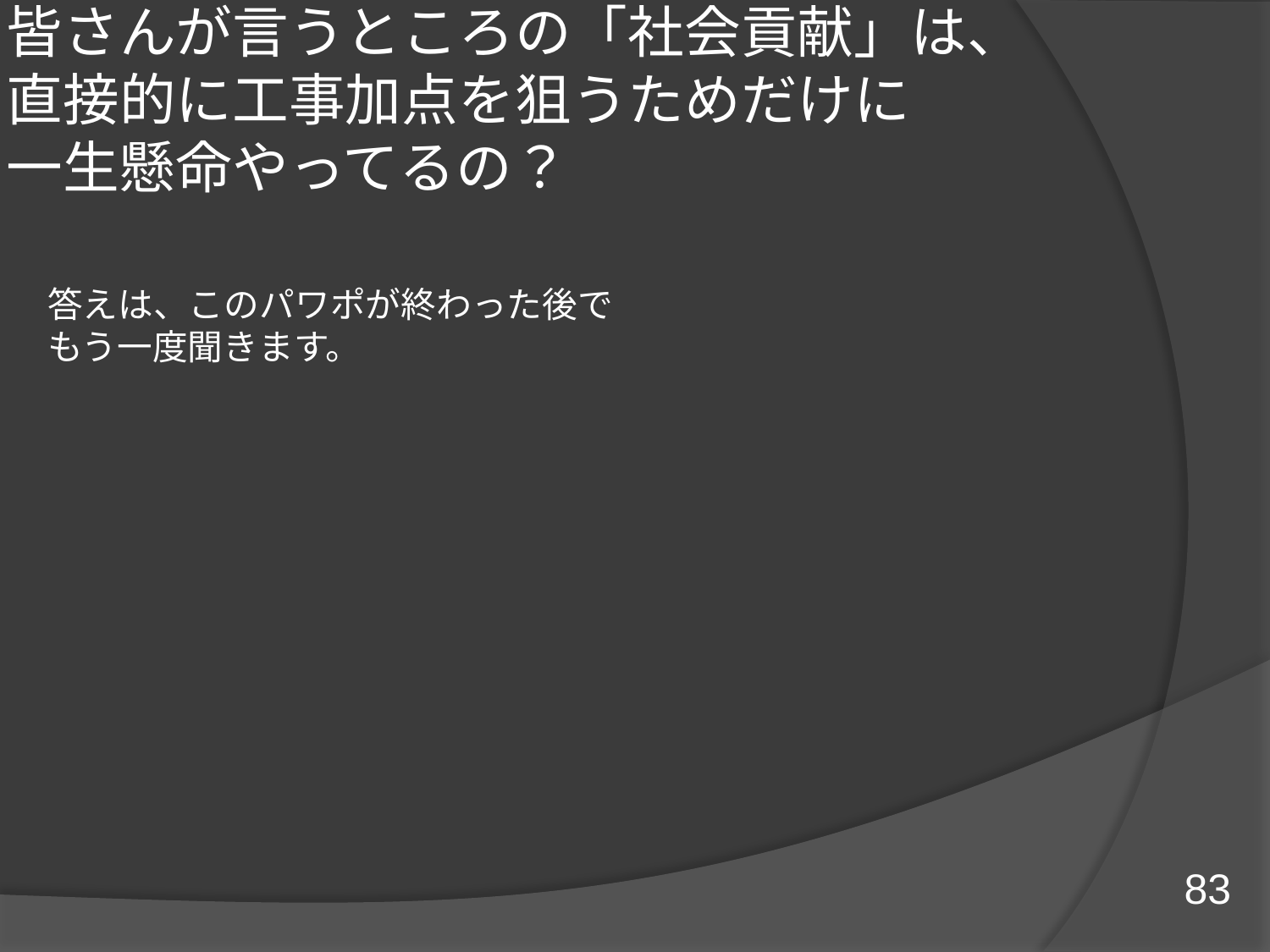

# 皆さんが言うところの「社会貢献」は、 直接的に工事加点を狙うためだけに 一生懸命やってるの？
答えは、このパワポが終わった後で
もう一度聞きます。
83